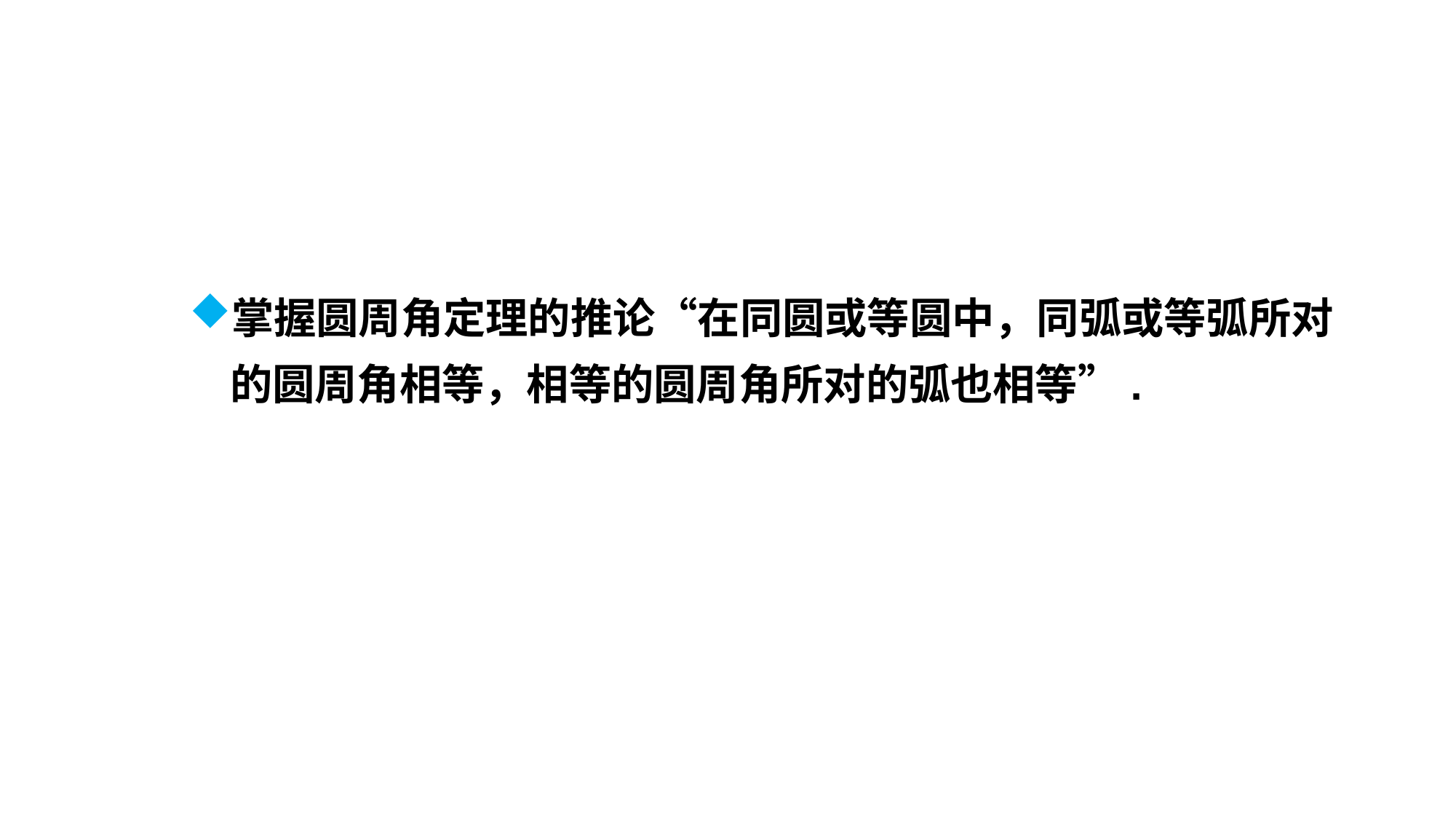

掌握圆周角定理的推论“在同圆或等圆中，同弧或等弧所对的圆周角相等，相等的圆周角所对的弧也相等”.